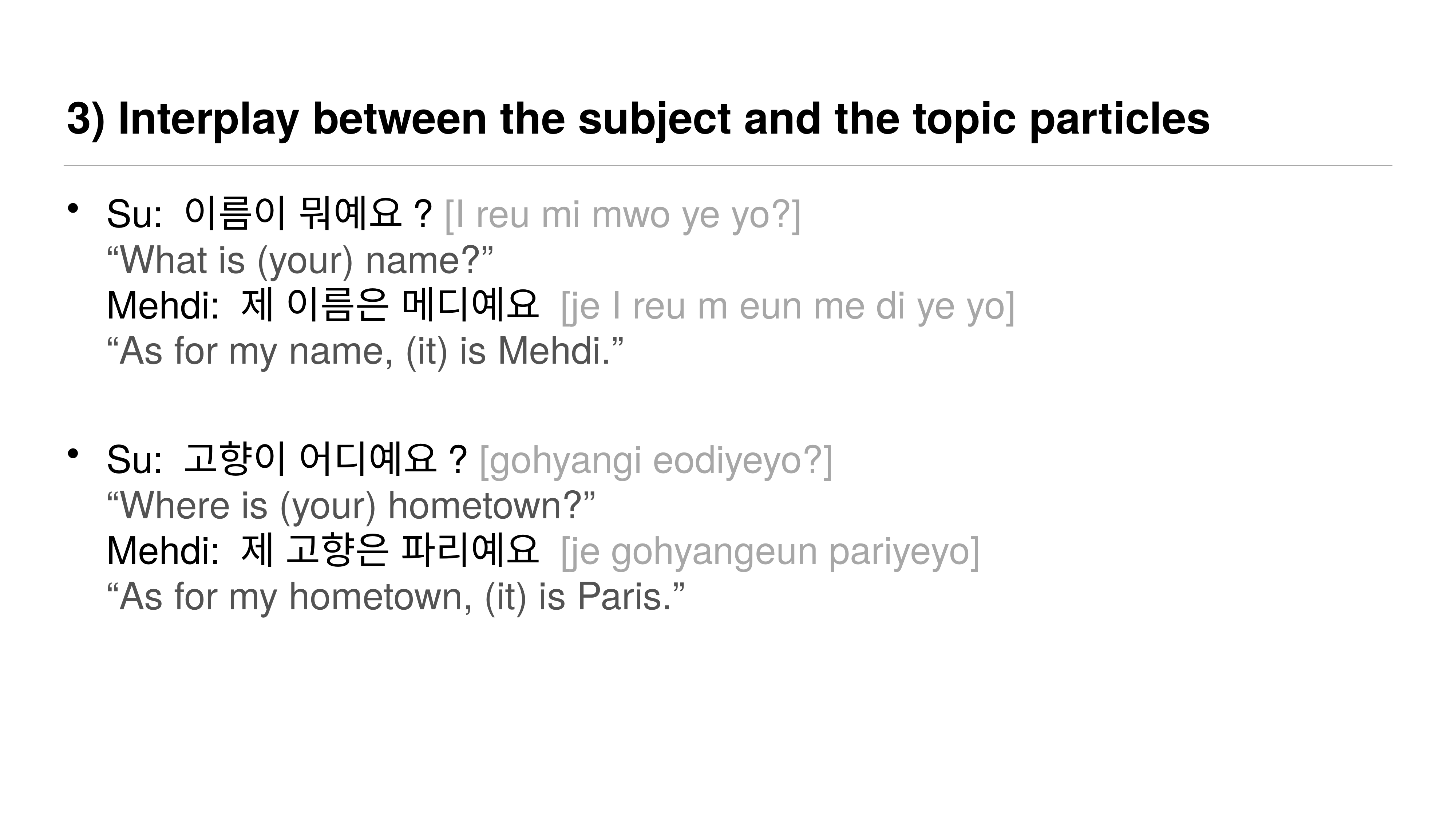

# 3) Interplay between the subject and the topic particles
Su: 이름이 뭐예요? [I reu mi mwo ye yo?]
“What is (your) name?”
Mehdi: 제 이름은 메디예요 [je I reu m eun me di ye yo]
“As for my name, (it) is Mehdi.”

Su: 고향이 어디예요? [gohyangi eodiyeyo?]
“Where is (your) hometown?”
Mehdi: 제 고향은 파리예요 [je gohyangeun pariyeyo]
“As for my hometown, (it) is Paris.”